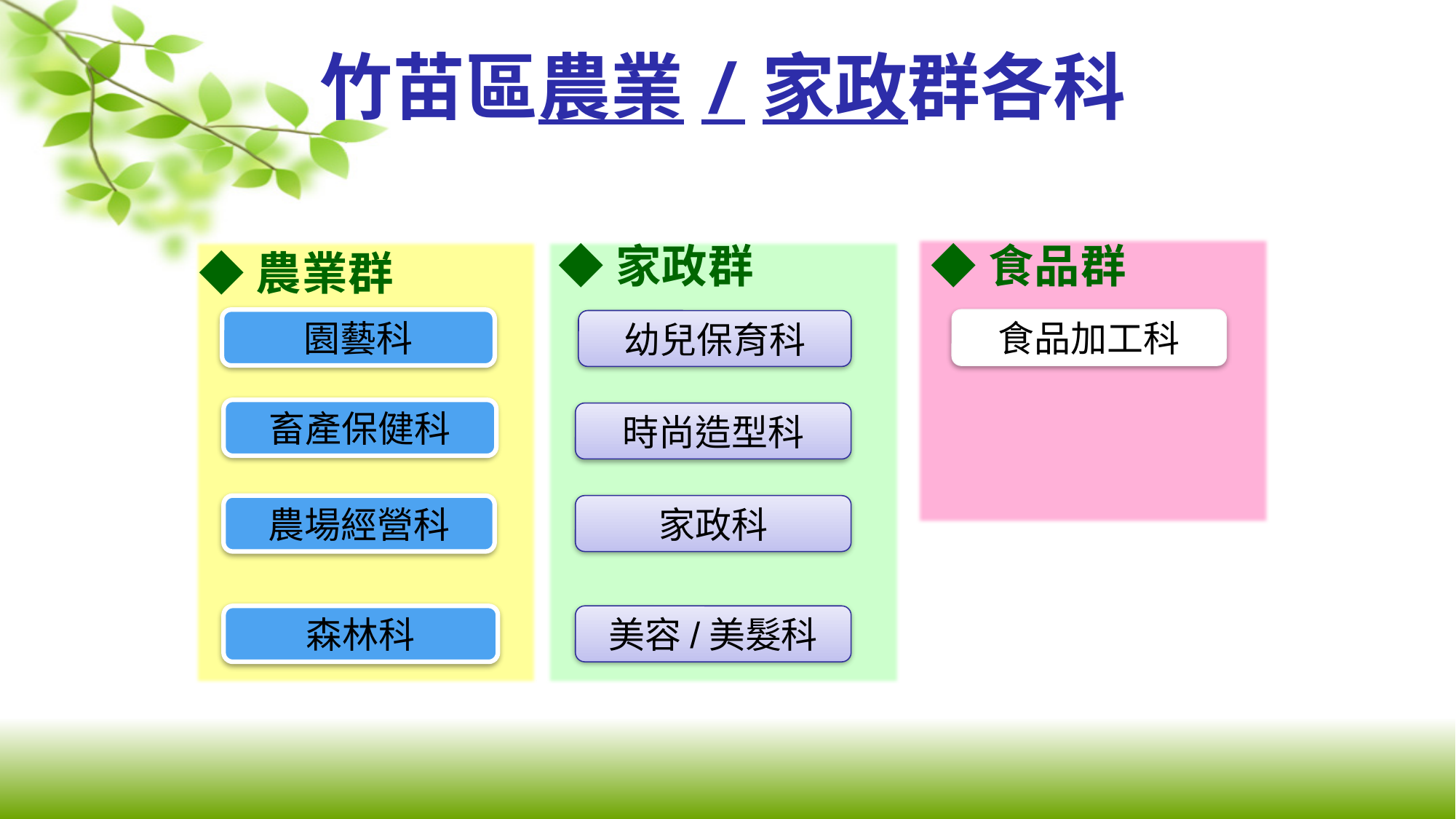

竹苗區農業/家政群各科
◆家政群
◆食品群

◆農業群

園藝科
食品加工科
幼兒保育科
畜產保健科
時尚造型科
農場經營科
家政科
森林科
美容/美髮科